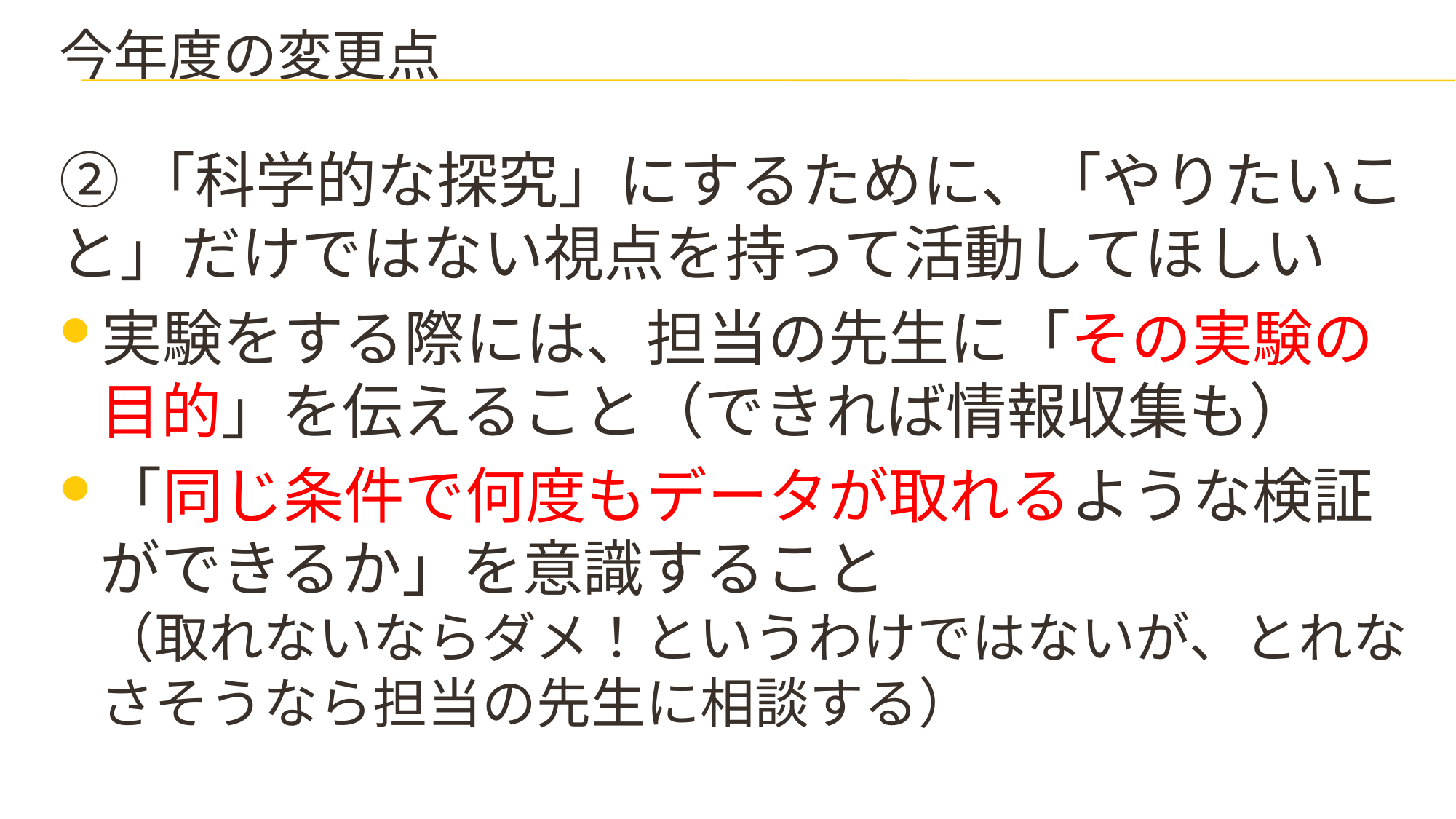

# 今年度の変更点
②「科学的な探究」にするために、「やりたいこと」だけではない視点を持って活動してほしい
実験をする際には、担当の先生に「その実験の目的」を伝えること（できれば情報収集も）
「同じ条件で何度もデータが取れるような検証ができるか」を意識すること
（取れないならダメ！というわけではないが、とれなさそうなら担当の先生に相談する）